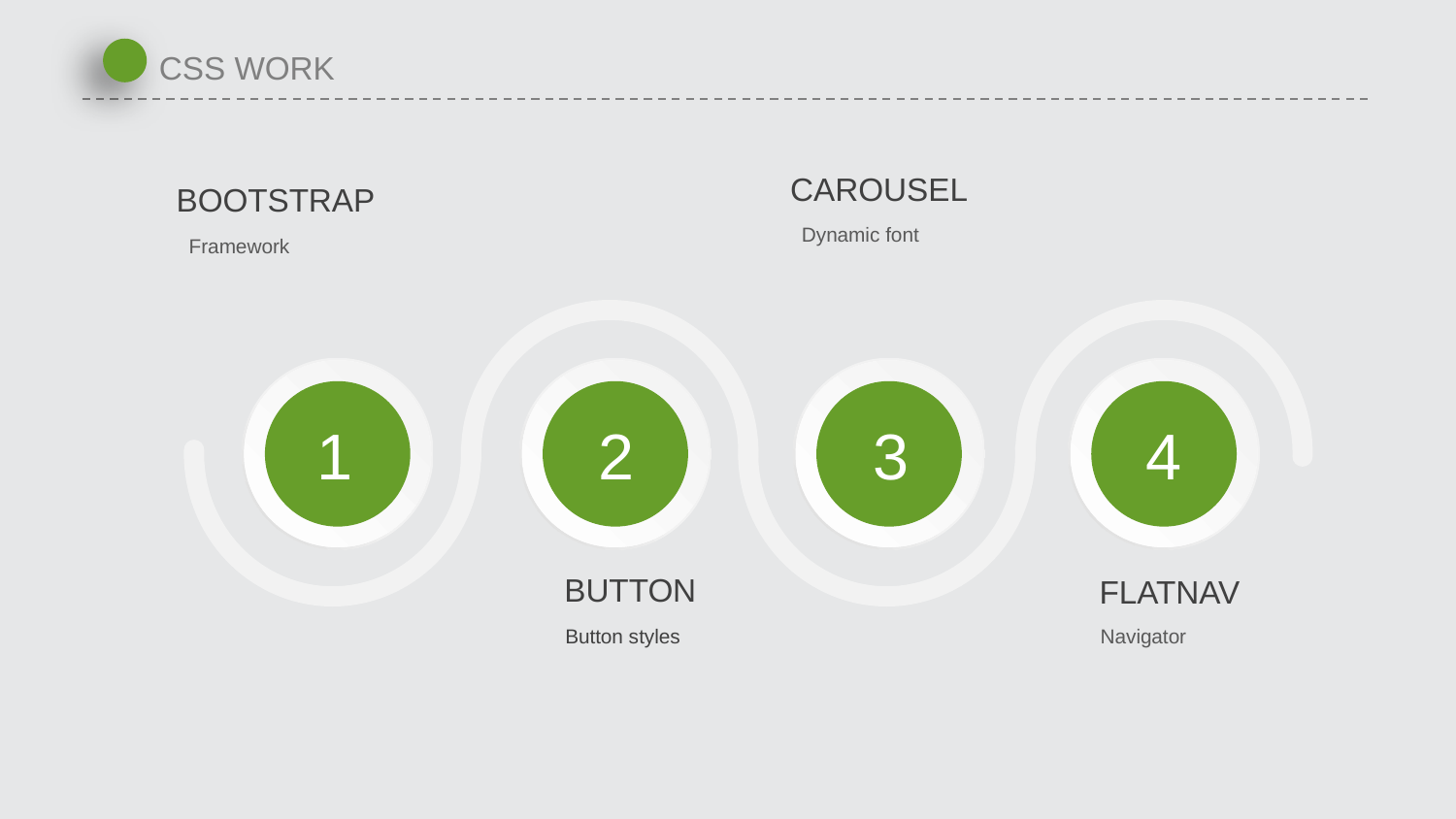

CSS WORK
CAROUSEL
Dynamic font
BOOTSTRAP
Framework

1

2

3

4
BUTTON
Button styles
FLATNAV
Navigator
延时符